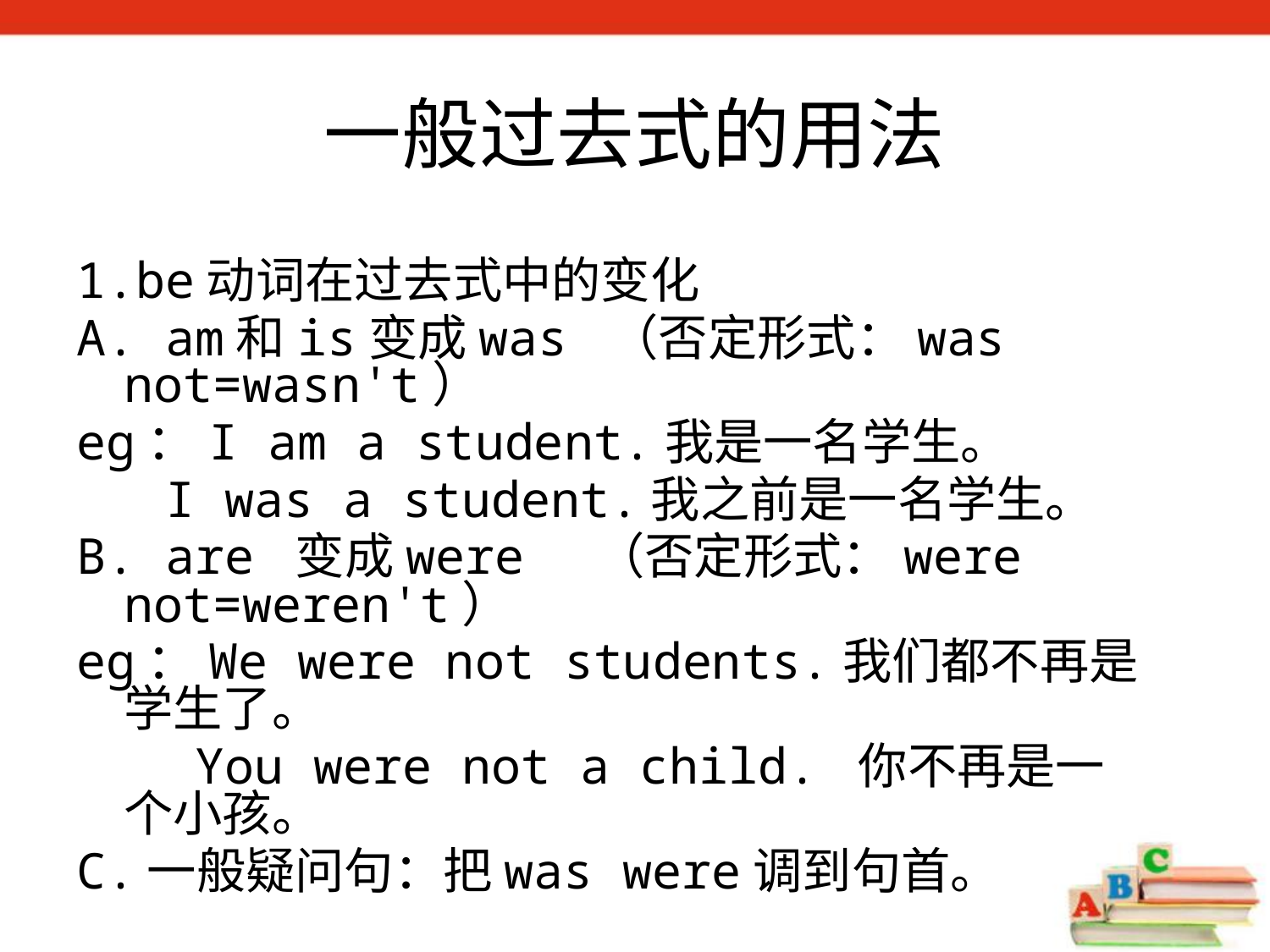

一般过去式的用法
1.be动词在过去式中的变化
A. am和is变成was （否定形式：was not=wasn't）
eg：I am a student.我是一名学生。
   I was a student.我之前是一名学生。
B. are 变成were  （否定形式：were not=weren't）
eg：We were not students.我们都不再是学生了。
    You were not a child. 你不再是一个小孩。
C.一般疑问句：把was were调到句首。